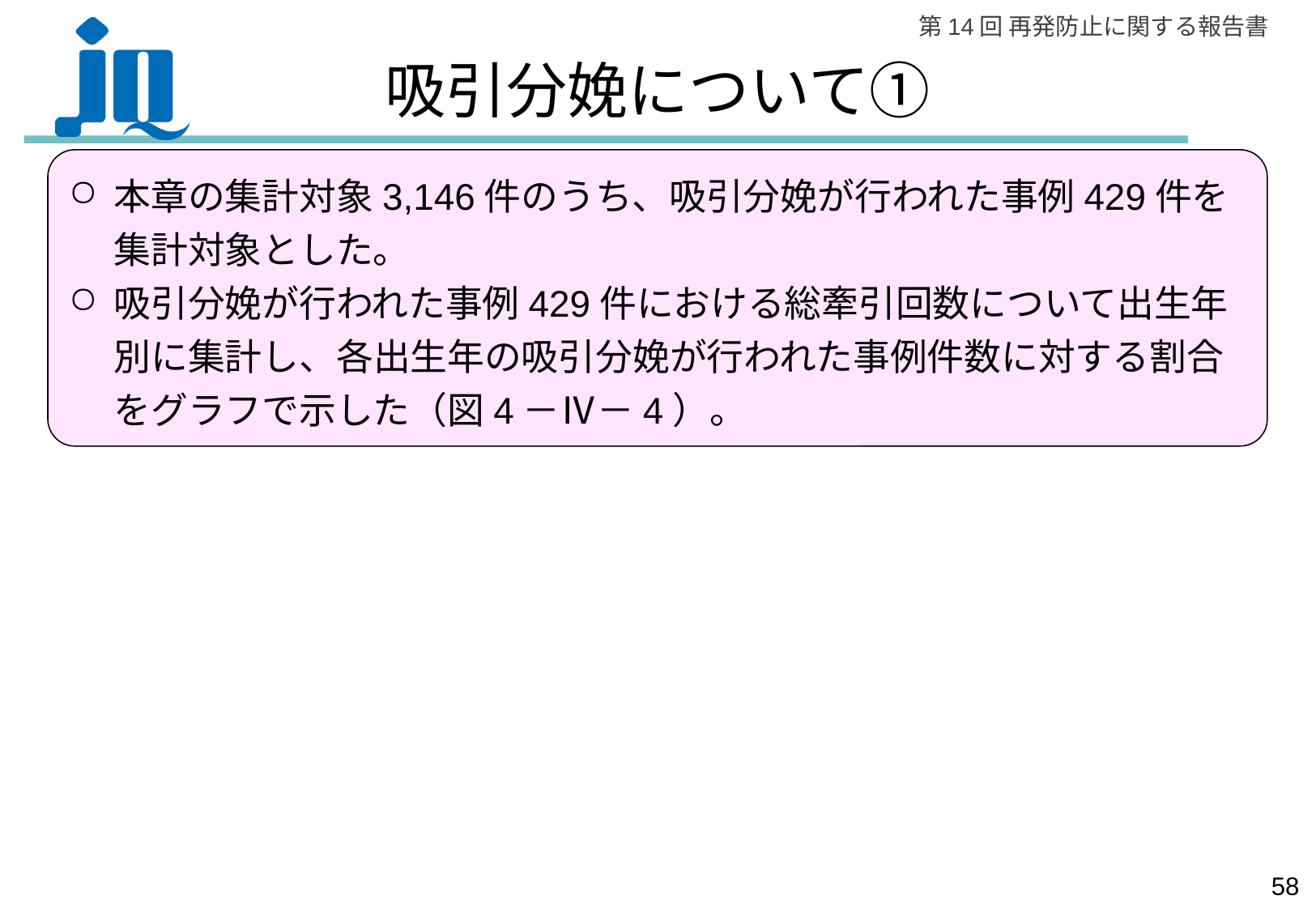

# 吸引分娩について①
本章の集計対象3,146件のうち、吸引分娩が行われた事例429件を集計対象とした。
吸引分娩が行われた事例429件における総牽引回数について出生年別に集計し、各出生年の吸引分娩が行われた事例件数に対する割合をグラフで示した（図4－Ⅳ－4）。
58